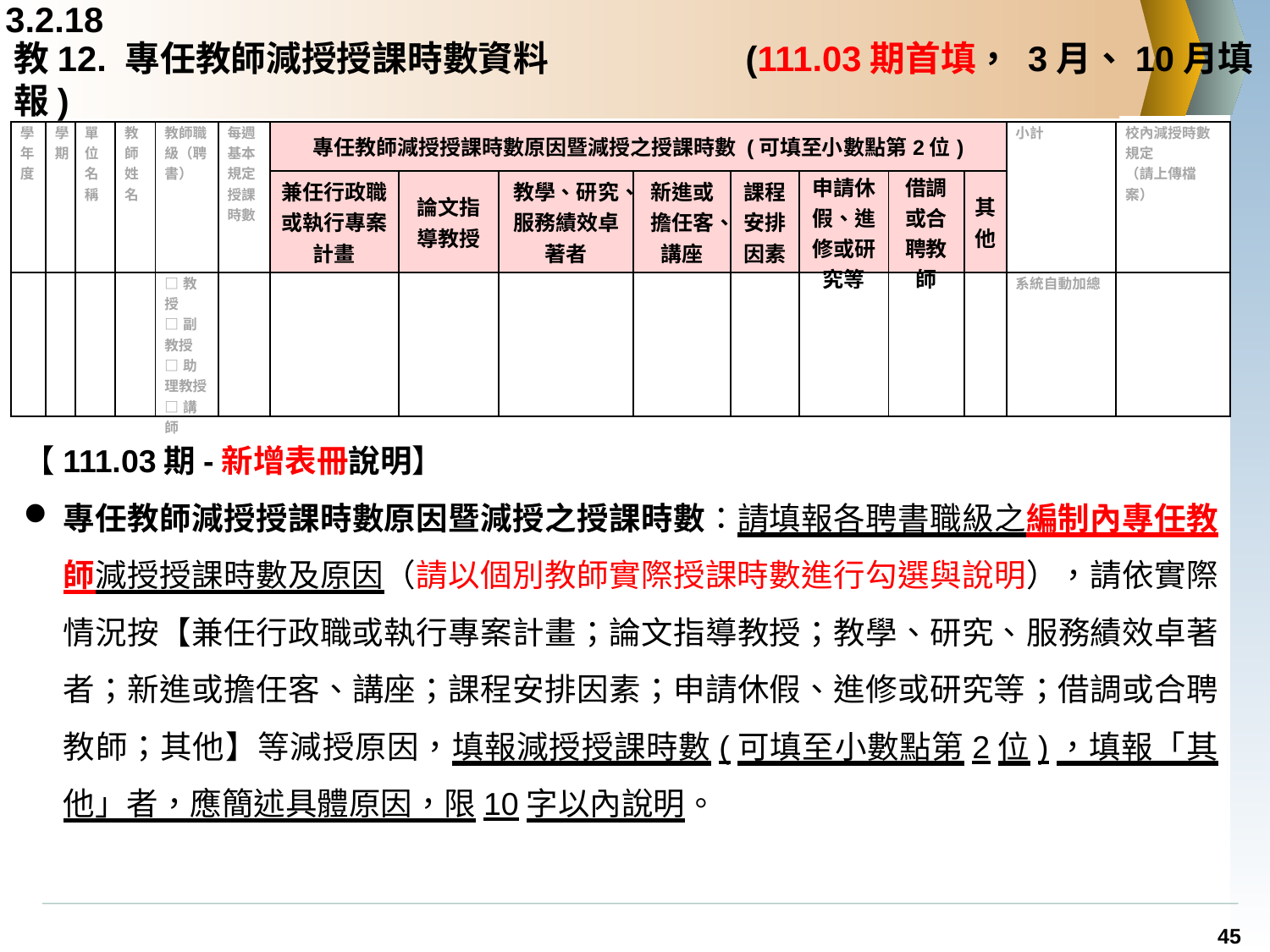

3.2.18
# 教12. 專任教師減授授課時數資料	           (111.03期首填， 3月、10月填報)
| 學年度 | 學期 | 單位 名稱 | 教師姓名 | 教師職級（聘書） | 每週基本規定授課時數 | 專任教師減授授課時數原因暨減授之授課時數 (可填至小數點第2位) |  |  |  |  |  |  |  | 小計 | 校內減授時數規定 （請上傳檔案） |
| --- | --- | --- | --- | --- | --- | --- | --- | --- | --- | --- | --- | --- | --- | --- | --- |
|  |  |  |  |  |  | 兼任行政職或執行專案計畫 | 論文指導教授 | 教學、研究、服務績效卓著者 | 新進或擔任客、講座 | 課程安排因素 | 申請休假、進修或研究等 | 借調或合聘教師 | 其他 |  |  |
|  |  |  |  | □教授 □副教授 □助理教授 □講師 |  |  |  |  |  |  |  |  |  | 系統自動加總 |  |
【111.03期-新增表冊說明】
專任教師減授授課時數原因暨減授之授課時數：請填報各聘書職級之編制內專任教師減授授課時數及原因（請以個別教師實際授課時數進行勾選與說明），請依實際情況按【兼任行政職或執行專案計畫；論文指導教授；教學、研究、服務績效卓著者；新進或擔任客、講座；課程安排因素；申請休假、進修或研究等；借調或合聘教師；其他】等減授原因，填報減授授課時數(可填至小數點第2位)，填報「其他」者，應簡述具體原因，限10字以內說明。